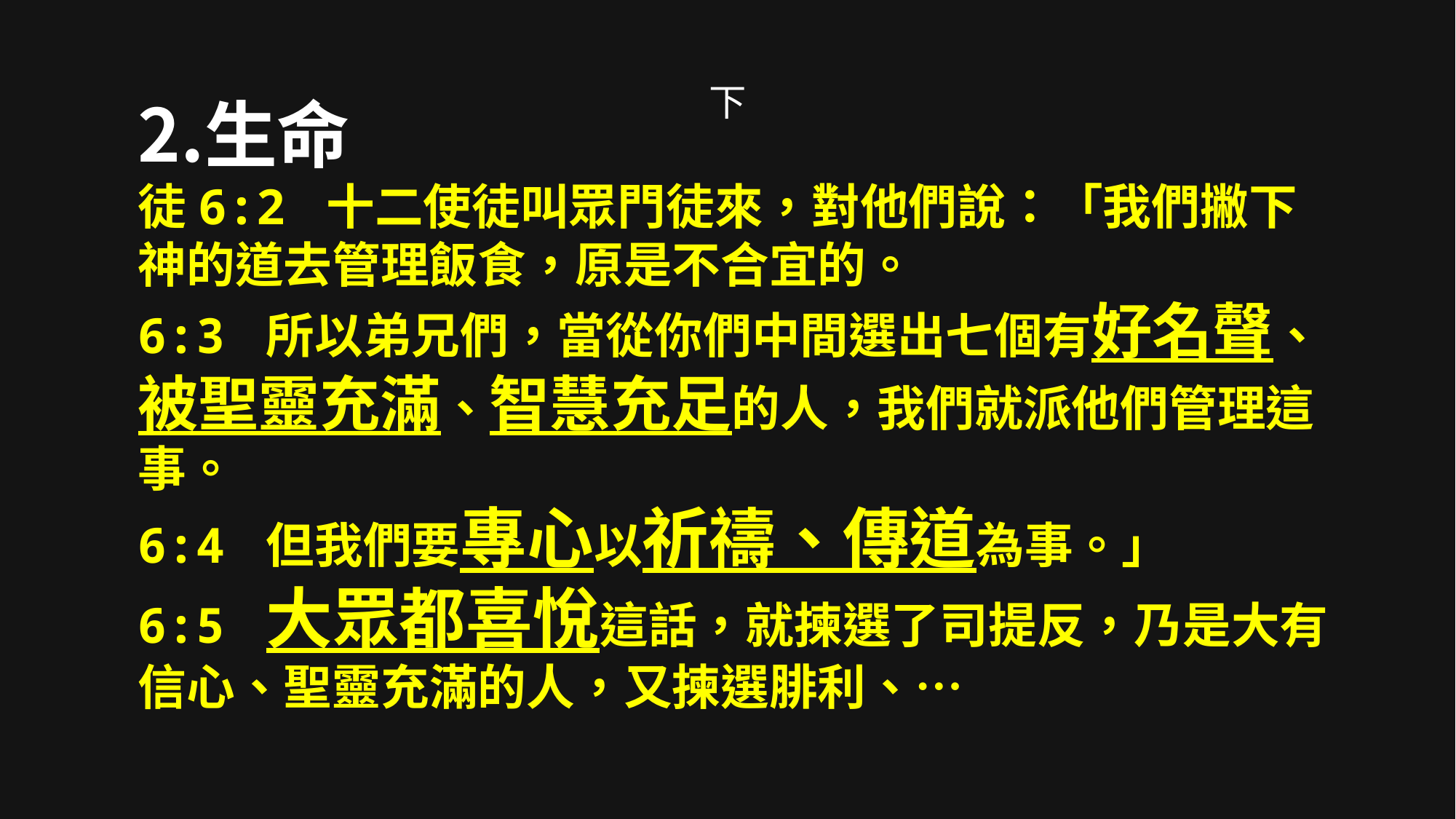

生命
徒6:2 十二使徒叫眾門徒來，對他們說：「我們撇下　神的道去管理飯食，原是不合宜的。
6:3 所以弟兄們，當從你們中間選出七個有好名聲、
被聖靈充滿、智慧充足的人，我們就派他們管理這事。
6:4 但我們要專心以祈禱、傳道為事。」
6:5 大眾都喜悅這話，就揀選了司提反，乃是大有信心、聖靈充滿的人，又揀選腓利、…

# 下